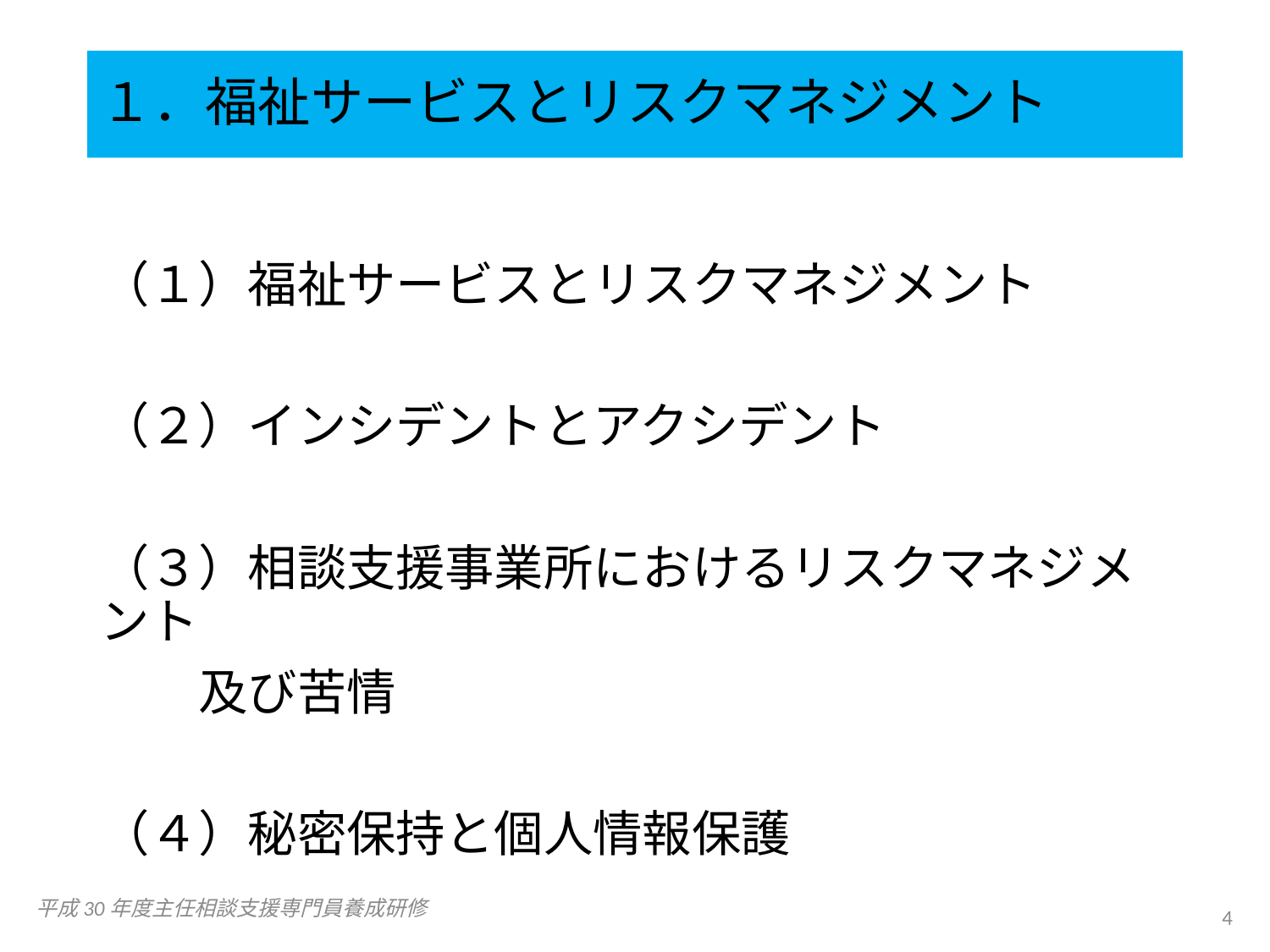

# １．福祉サービスとリスクマネジメント
（１）福祉サービスとリスクマネジメント

（２）インシデントとアクシデント

（３）相談支援事業所におけるリスクマネジメント
　　及び苦情

（４）秘密保持と個人情報保護

平成30年度主任相談支援専門員養成研修
4